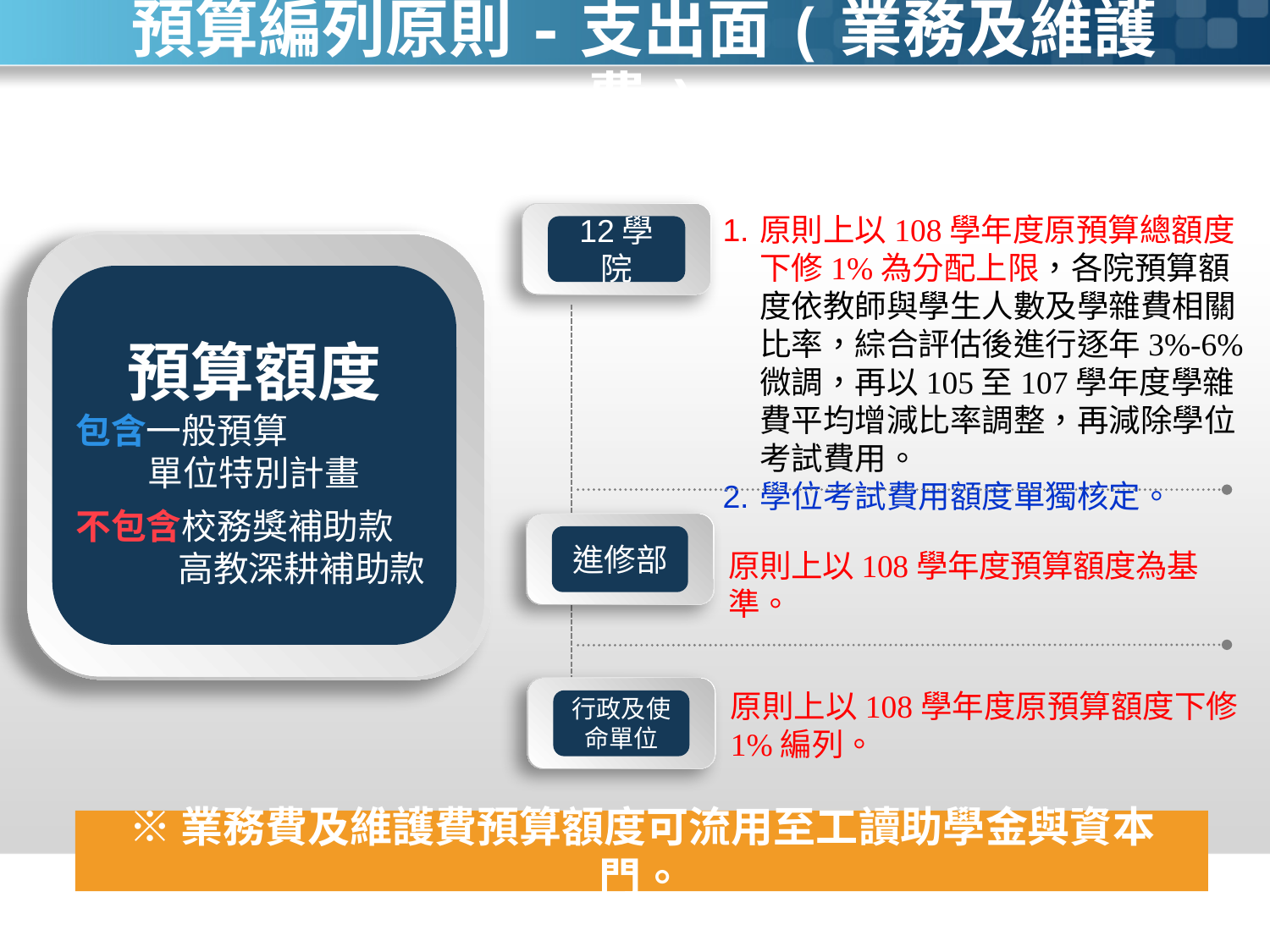

# 預算編列原則-支出面(業務及維護費)

12學院
原則上以108學年度原預算總額度下修1%為分配上限，各院預算額度依教師與學生人數及學雜費相關比率，綜合評估後進行逐年3%-6%微調，再以105至107學年度學雜費平均增減比率調整，再減除學位考試費用。
學位考試費用額度單獨核定。

預算額度
包含一般預算
單位特別計畫
不包含校務獎補助款
            高教深耕補助款

進修部
原則上以108學年度預算額度為基準。

行政及使命單位
原則上以108學年度原預算額度下修1%編列。

※業務費及維護費預算額度可流用至工讀助學金與資本門。